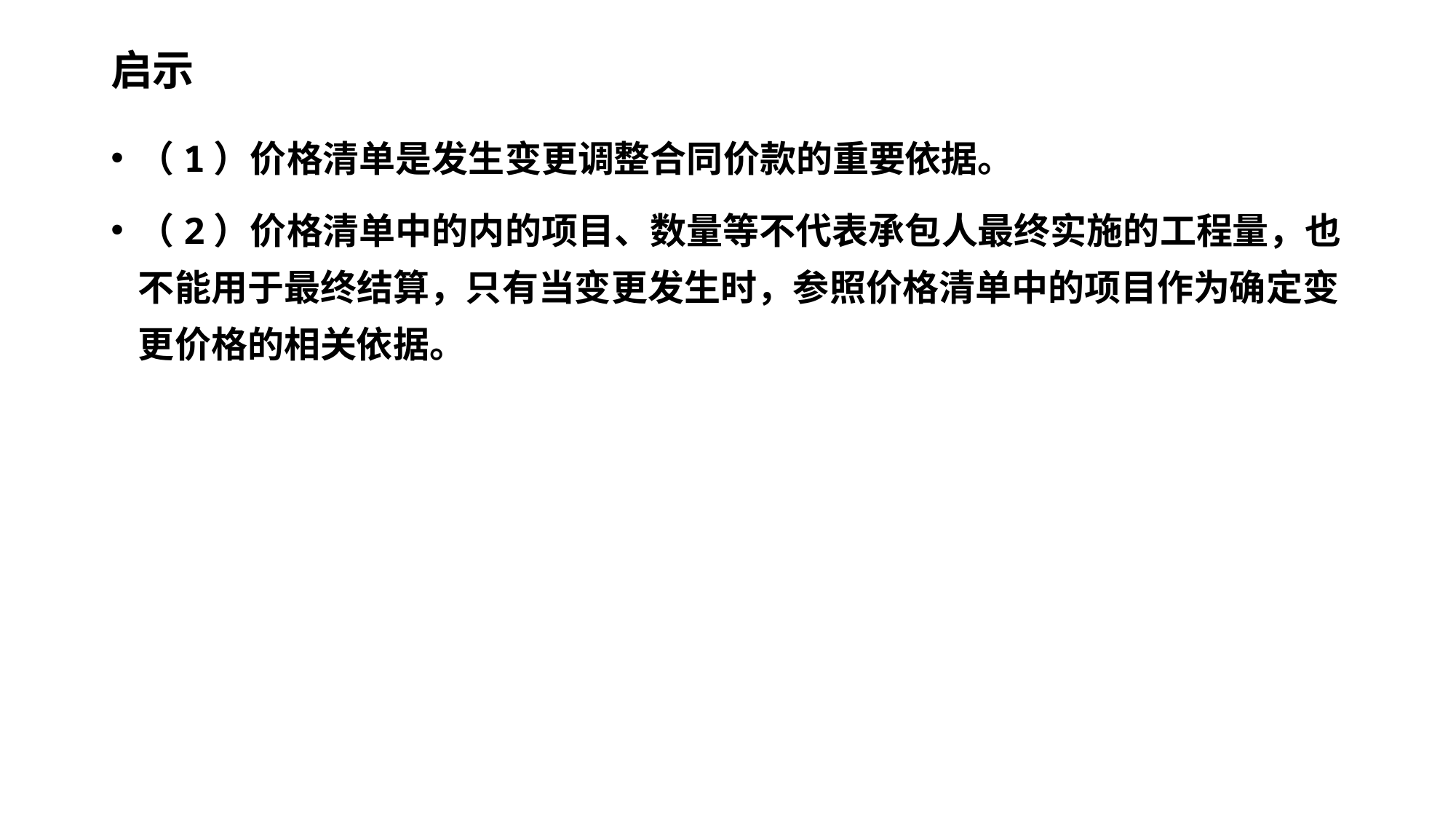

# 启示
（1）价格清单是发生变更调整合同价款的重要依据。
（2）价格清单中的内的项目、数量等不代表承包人最终实施的工程量，也不能用于最终结算，只有当变更发生时，参照价格清单中的项目作为确定变更价格的相关依据。